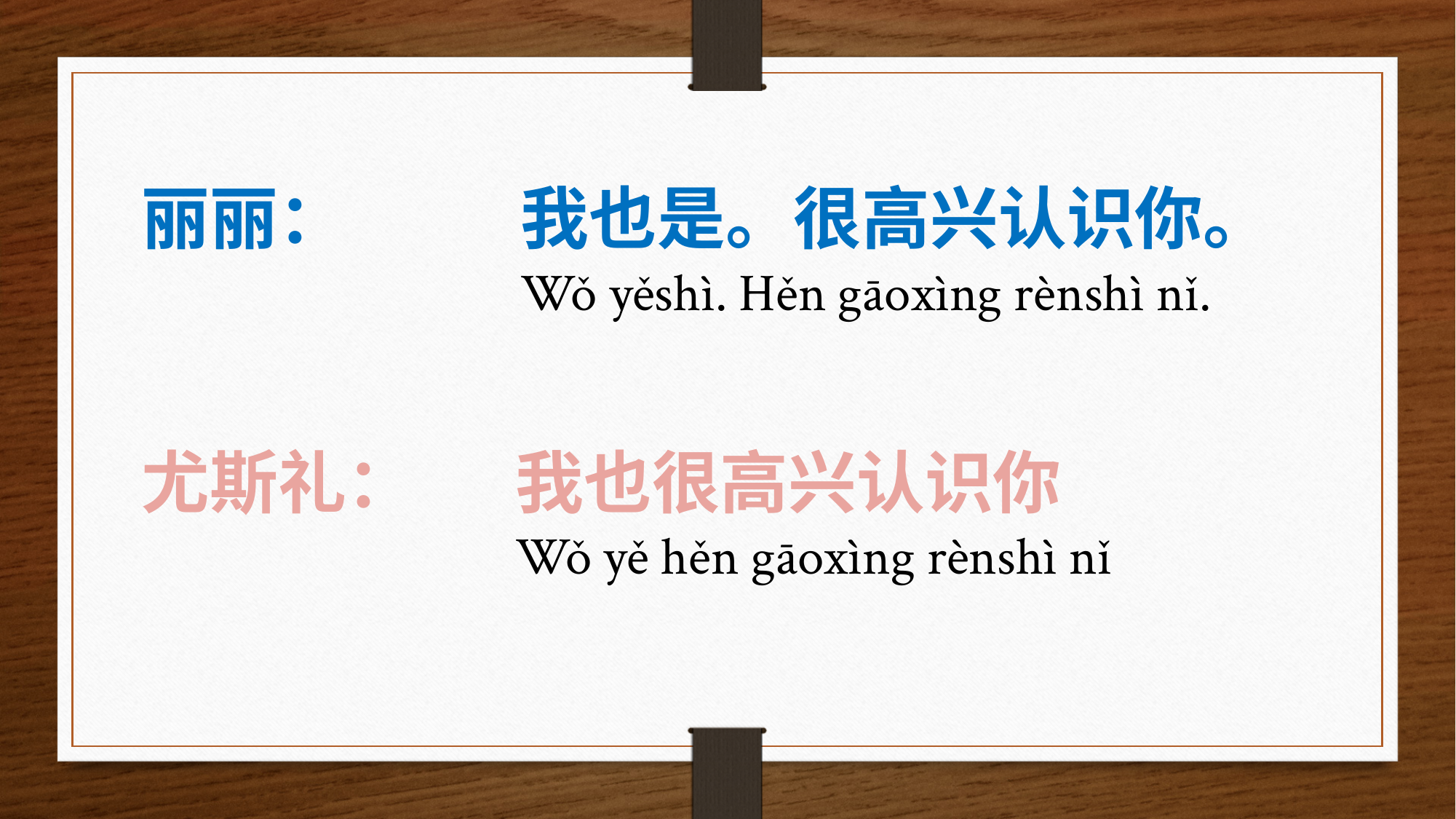

丽丽：
我也是。很高兴认识你。
Wǒ yěshì. Hěn gāoxìng rènshì nǐ.
尤斯礼：
我也很高兴认识你
Wǒ yě hěn gāoxìng rènshì nǐ